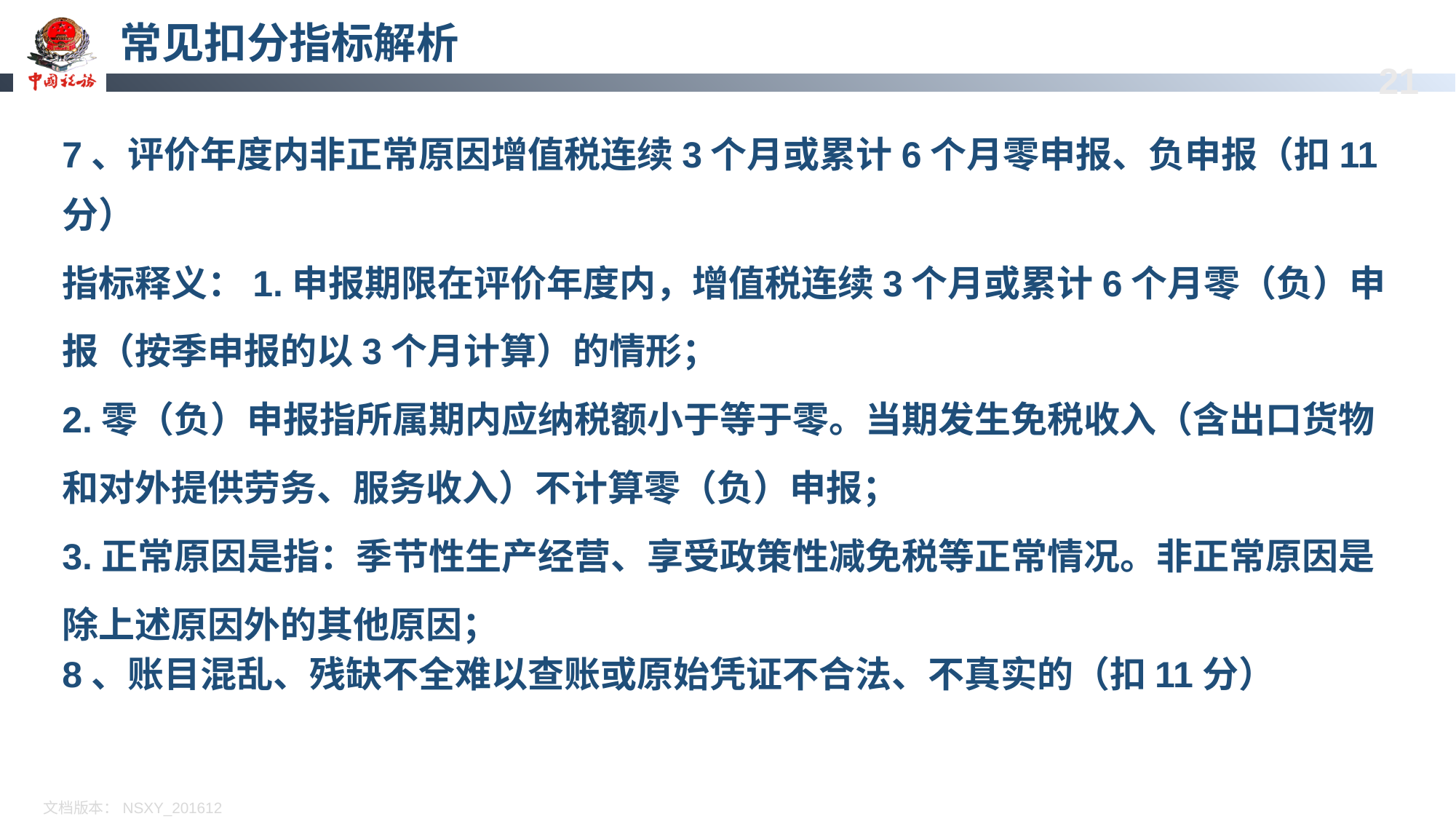

# 常见扣分指标解析
7、评价年度内非正常原因增值税连续3个月或累计6个月零申报、负申报（扣11分）
指标释义：1.申报期限在评价年度内，增值税连续3个月或累计6个月零（负）申报（按季申报的以3个月计算）的情形；
2.零（负）申报指所属期内应纳税额小于等于零。当期发生免税收入（含出口货物和对外提供劳务、服务收入）不计算零（负）申报；
3.正常原因是指：季节性生产经营、享受政策性减免税等正常情况。非正常原因是除上述原因外的其他原因；
8、账目混乱、残缺不全难以查账或原始凭证不合法、不真实的（扣11分）